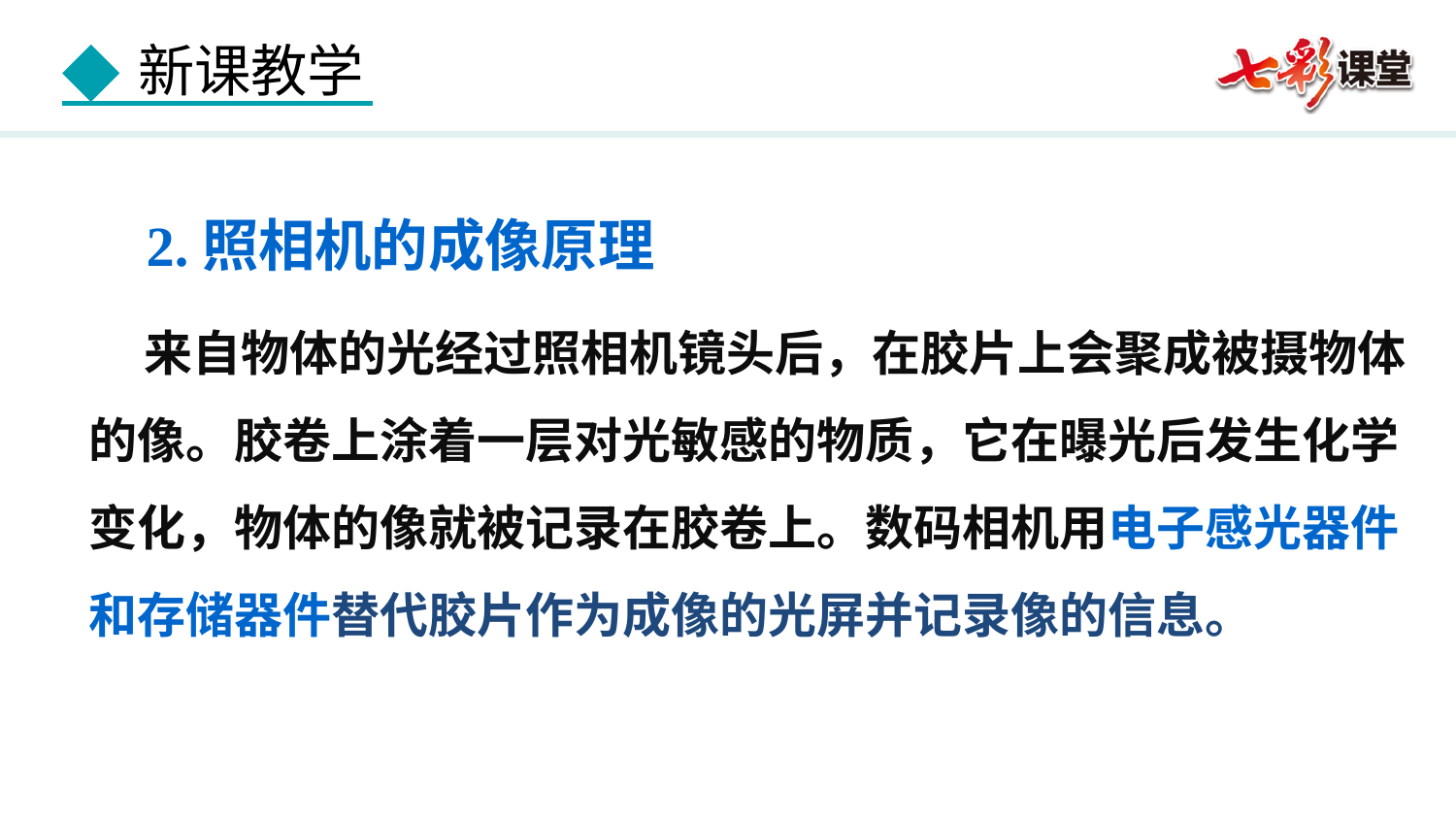

2.照相机的成像原理
    来自物体的光经过照相机镜头后，在胶片上会聚成被摄物体的像。胶卷上涂着一层对光敏感的物质，它在曝光后发生化学变化，物体的像就被记录在胶卷上。数码相机用电子感光器件和存储器件替代胶片作为成像的光屏并记录像的信息。